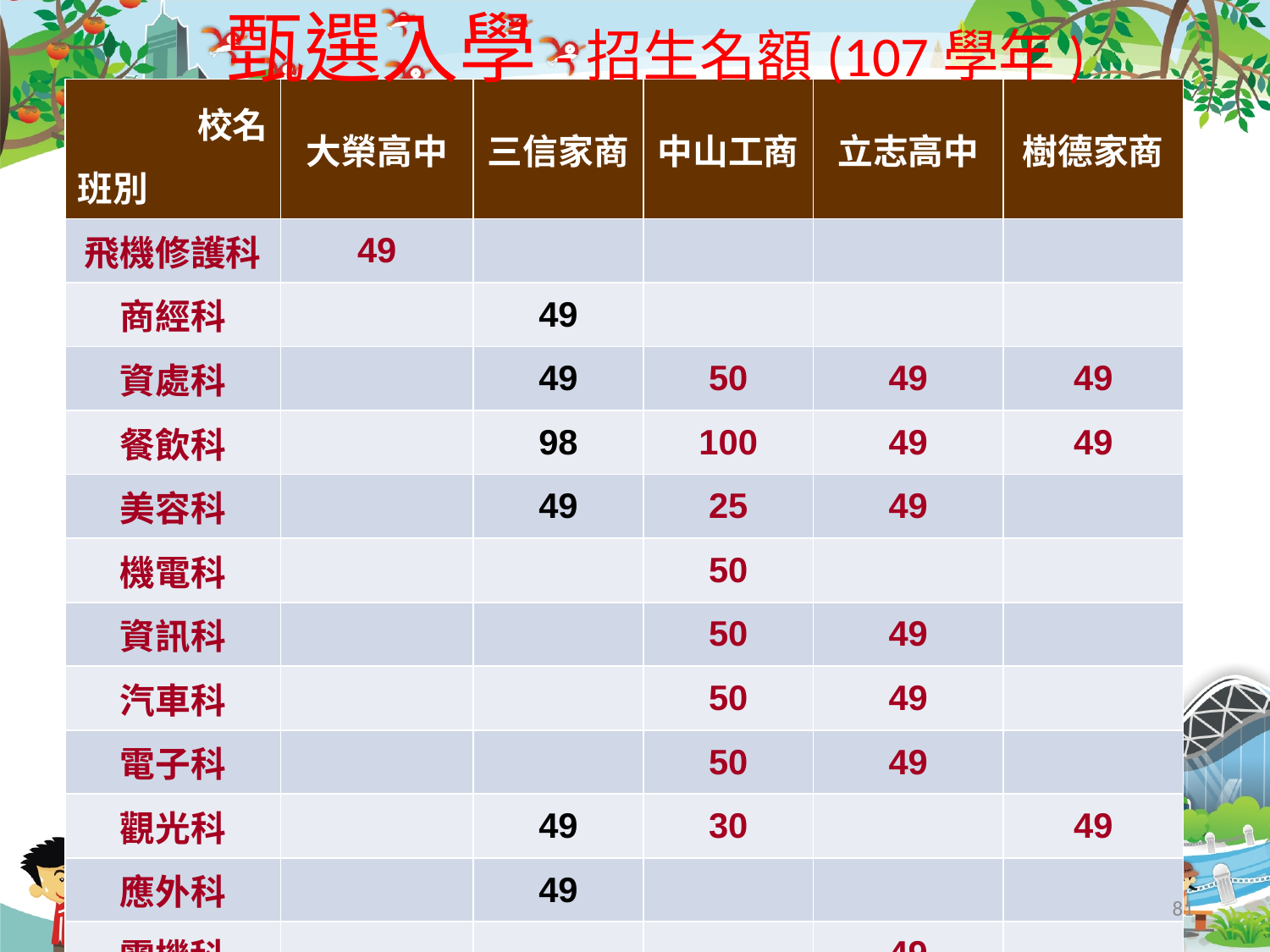

# 甄選入學-招生名額(107學年)
| 校名 班別 | 大榮高中 | 三信家商 | 中山工商 | 立志高中 | 樹德家商 |
| --- | --- | --- | --- | --- | --- |
| 飛機修護科 | 49 |  |  |  |  |
| 商經科 |  | 49 |  |  |  |
| 資處科 |  | 49 | 50 | 49 | 49 |
| 餐飲科 |  | 98 | 100 | 49 | 49 |
| 美容科 |  | 49 | 25 | 49 |  |
| 機電科 |  |  | 50 |  |  |
| 資訊科 |  |  | 50 | 49 |  |
| 汽車科 |  |  | 50 | 49 |  |
| 電子科 |  |  | 50 | 49 |  |
| 觀光科 |  | 49 | 30 |  | 49 |
| 應外科 |  | 49 |  |  |  |
| 電機科 |  |  |  | 49 |  |
| 廣設科 |  |  |  |  | 49 |
81